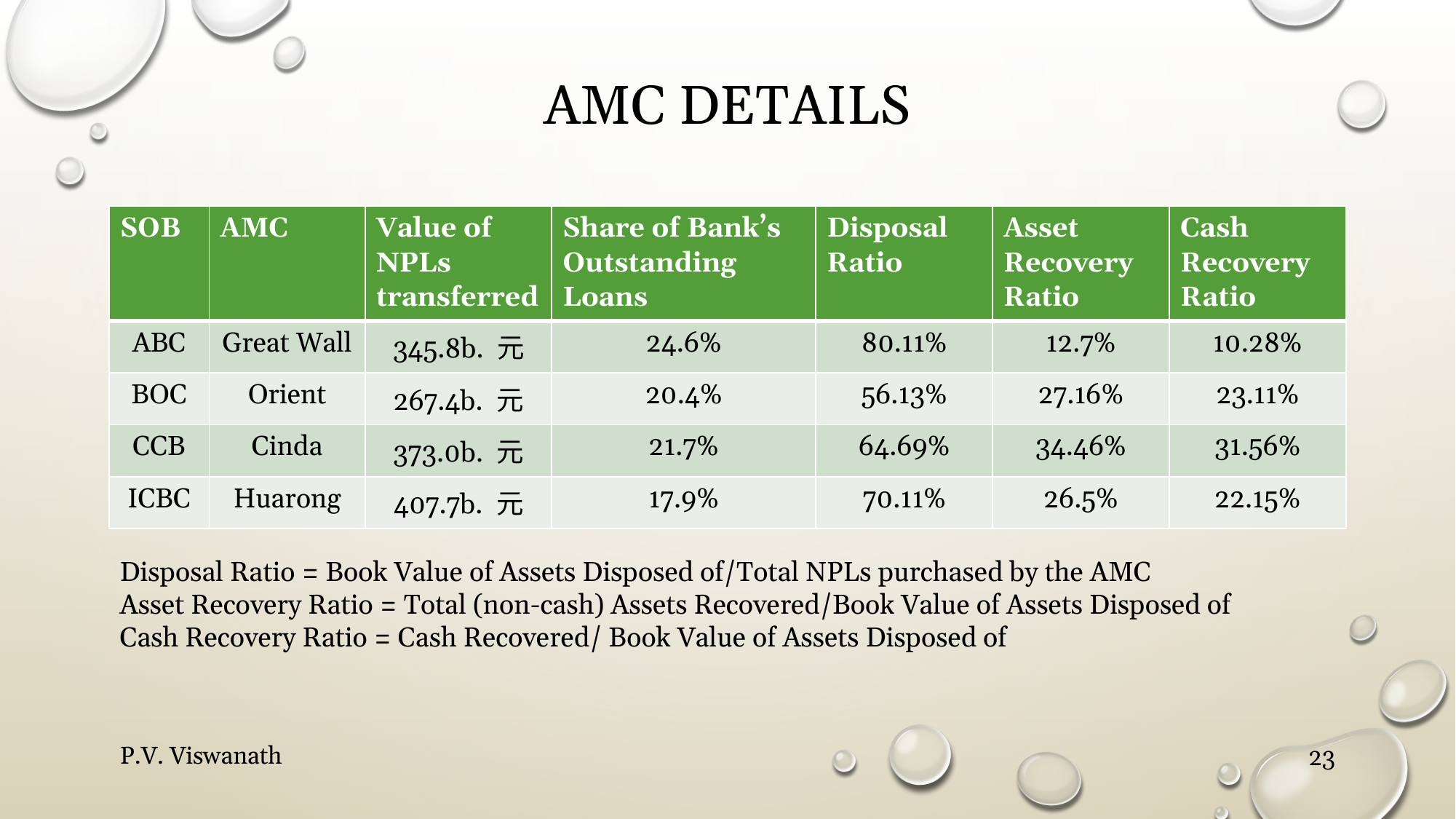

# AMC details
| SOB | AMC | Value of NPLs transferred | Share of Bank’s Outstanding Loans | Disposal Ratio | Asset Recovery Ratio | Cash Recovery Ratio |
| --- | --- | --- | --- | --- | --- | --- |
| ABC | Great Wall | 345.8b. 元 | 24.6% | 80.11% | 12.7% | 10.28% |
| BOC | Orient | 267.4b. 元 | 20.4% | 56.13% | 27.16% | 23.11% |
| CCB | Cinda | 373.0b. 元 | 21.7% | 64.69% | 34.46% | 31.56% |
| ICBC | Huarong | 407.7b. 元 | 17.9% | 70.11% | 26.5% | 22.15% |
Disposal Ratio = Book Value of Assets Disposed of/Total NPLs purchased by the AMC
Asset Recovery Ratio = Total (non-cash) Assets Recovered/Book Value of Assets Disposed of
Cash Recovery Ratio = Cash Recovered/ Book Value of Assets Disposed of
P.V. Viswanath
23